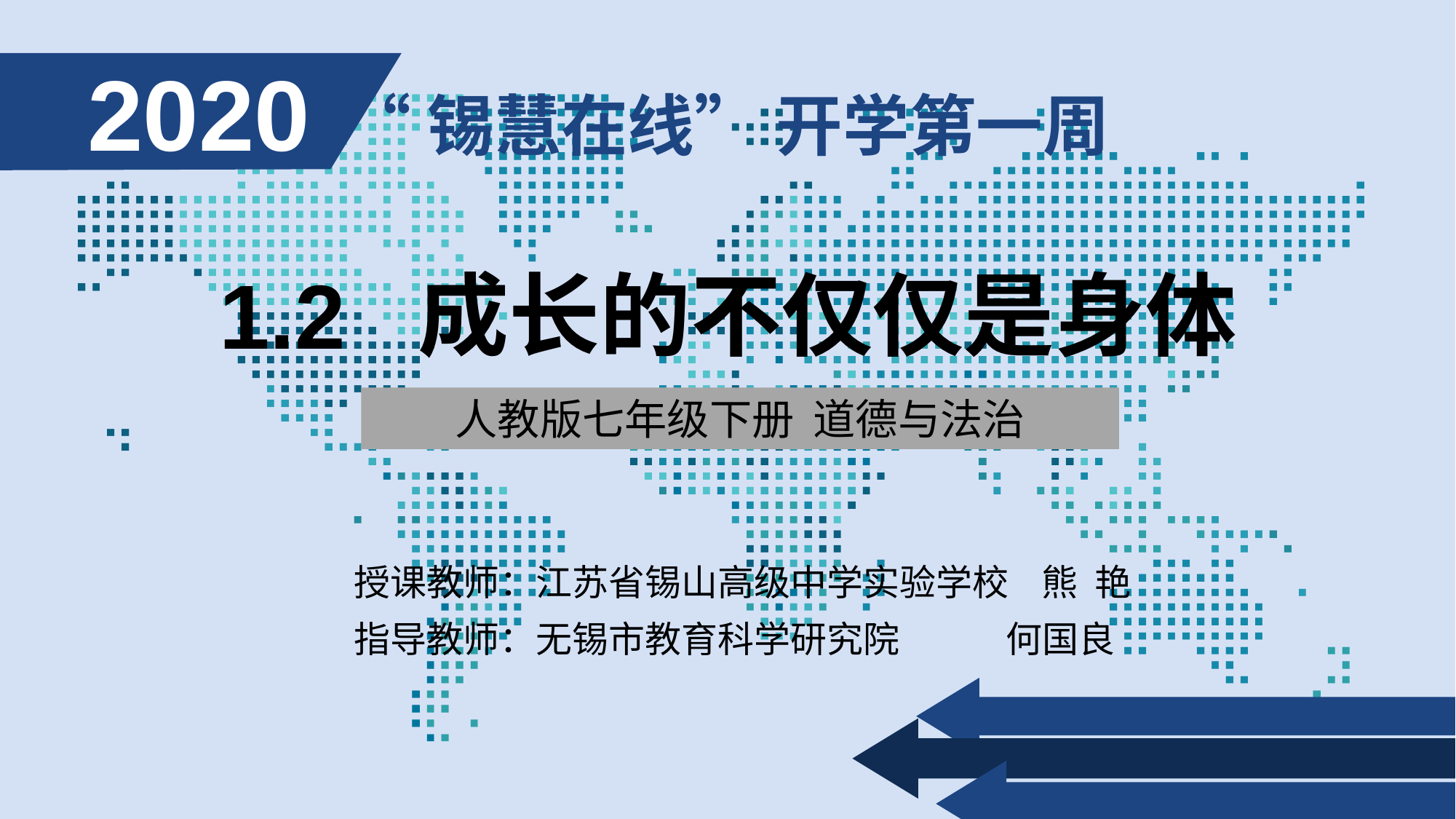

2020

“锡慧在线” 开学第一周
1.2  成长的不仅仅是身体

人教版七年级下册  道德与法治
授课教师：江苏省锡山高级中学实验学校    熊  艳
指导教师：无锡市教育科学研究院             何国良